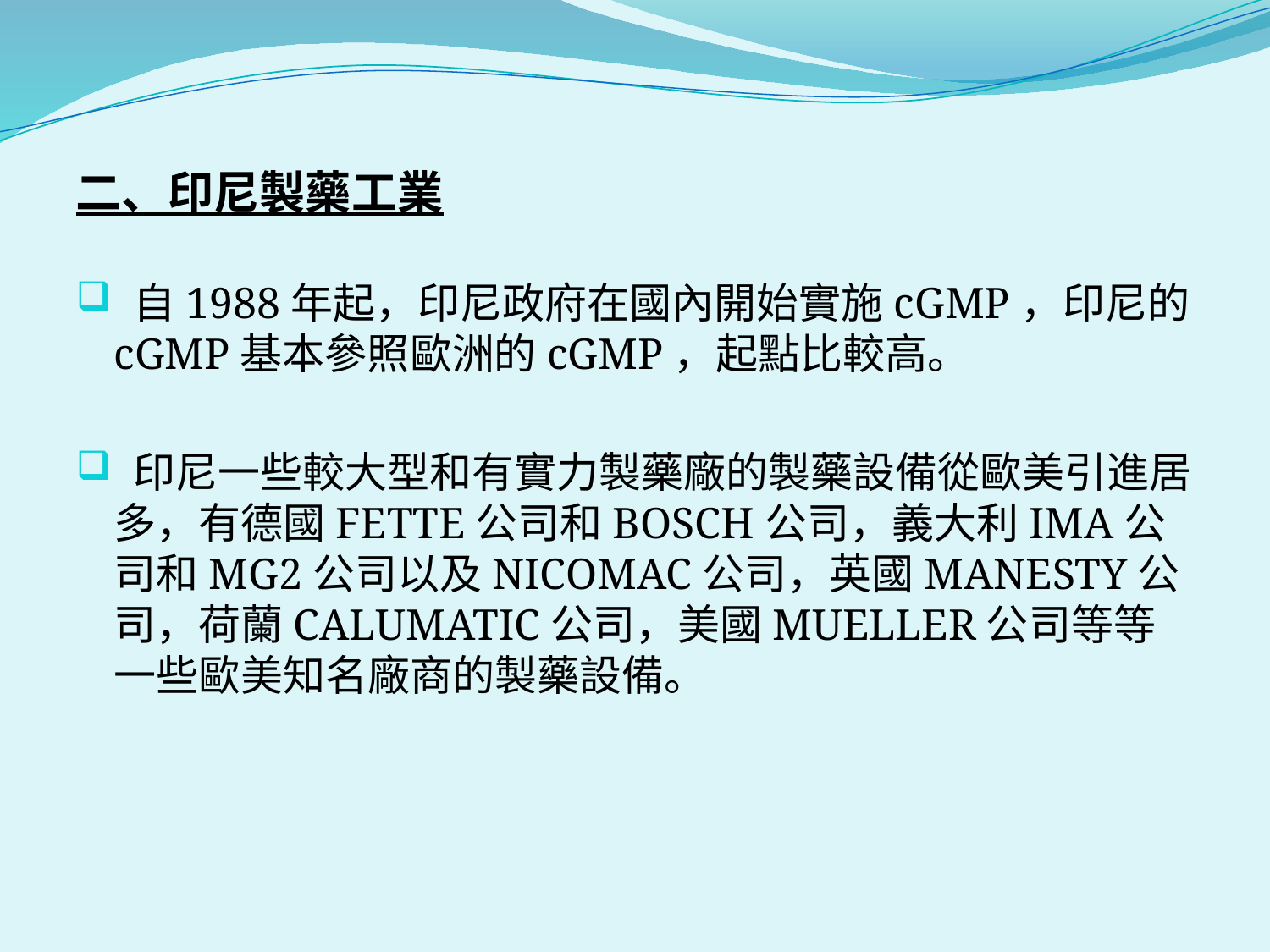

二、印尼製藥工業

 自1988年起，印尼政府在國內開始實施cGMP，印尼的cGMP基本參照歐洲的cGMP，起點比較高。

 印尼一些較大型和有實力製藥廠的製藥設備從歐美引進居多，有德國FETTE公司和BOSCH公司，義大利IMA公司和MG2公司以及NICOMAC公司，英國MANESTY公司，荷蘭CALUMATIC公司，美國MUELLER公司等等一些歐美知名廠商的製藥設備。